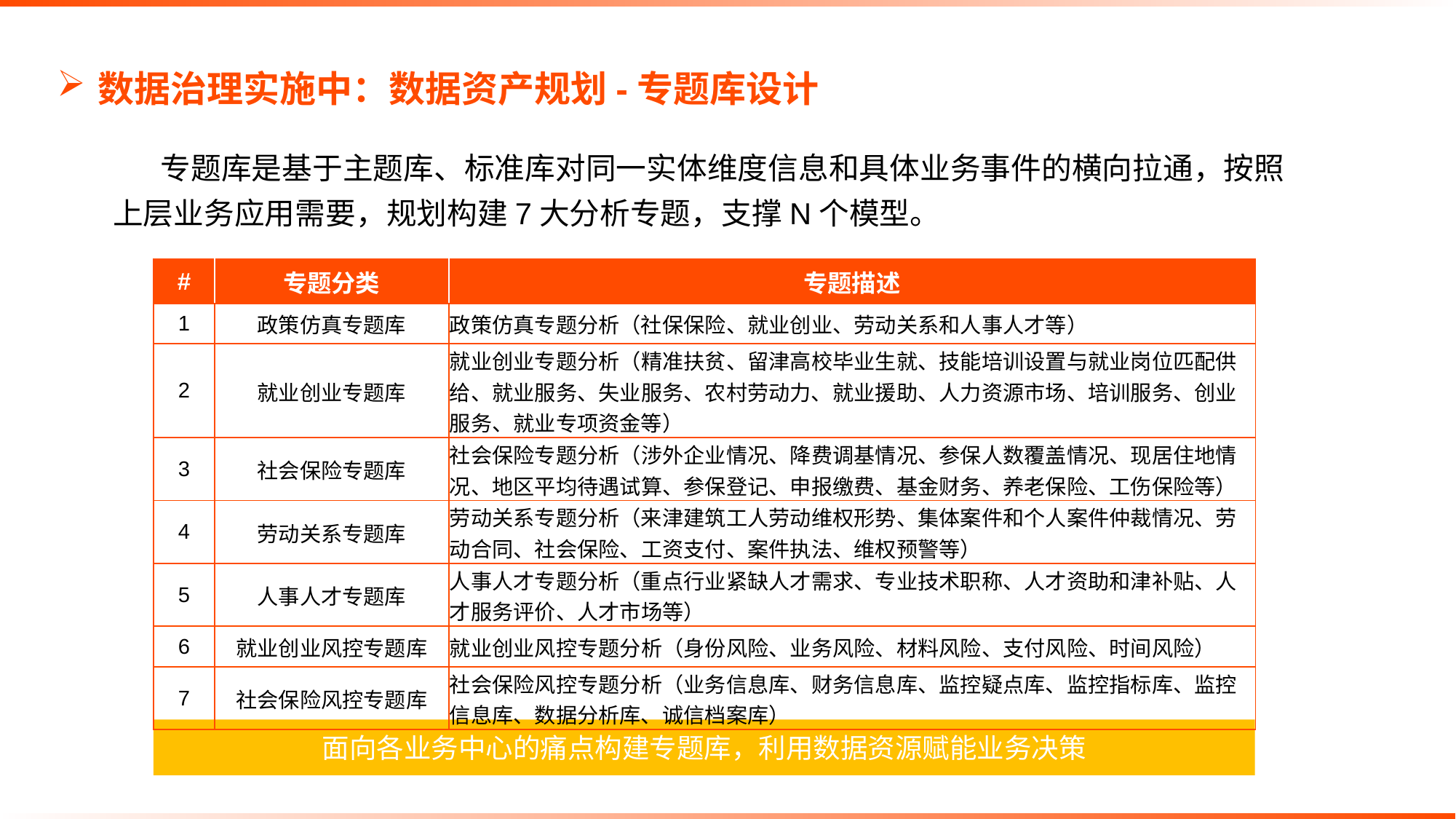

# 数据治理实施中：数据资产规划-专题库设计
      专题库是基于主题库、标准库对同一实体维度信息和具体业务事件的横向拉通，按照上层业务应用需要，规划构建7大分析专题，支撑N个模型。
| # | 专题分类 | 专题描述 |
| --- | --- | --- |
| 1 | 政策仿真专题库 | 政策仿真专题分析（社保保险、就业创业、劳动关系和人事人才等） |
| 2 | 就业创业专题库 | 就业创业专题分析（精准扶贫、留津高校毕业生就、技能培训设置与就业岗位匹配供给、就业服务、失业服务、农村劳动力、就业援助、人力资源市场、培训服务、创业服务、就业专项资金等） |
| 3 | 社会保险专题库 | 社会保险专题分析（涉外企业情况、降费调基情况、参保人数覆盖情况、现居住地情况、地区平均待遇试算、参保登记、申报缴费、基金财务、养老保险、工伤保险等） |
| 4 | 劳动关系专题库 | 劳动关系专题分析（来津建筑工人劳动维权形势、集体案件和个人案件仲裁情况、劳动合同、社会保险、工资支付、案件执法、维权预警等） |
| 5 | 人事人才专题库 | 人事人才专题分析（重点行业紧缺人才需求、专业技术职称、人才资助和津补贴、人才服务评价、人才市场等） |
| 6 | 就业创业风控专题库 | 就业创业风控专题分析（身份风险、业务风险、材料风险、支付风险、时间风险） |
| 7 | 社会保险风控专题库 | 社会保险风控专题分析（业务信息库、财务信息库、监控疑点库、监控指标库、监控信息库、数据分析库、诚信档案库） |
面向各业务中心的痛点构建专题库，利用数据资源赋能业务决策